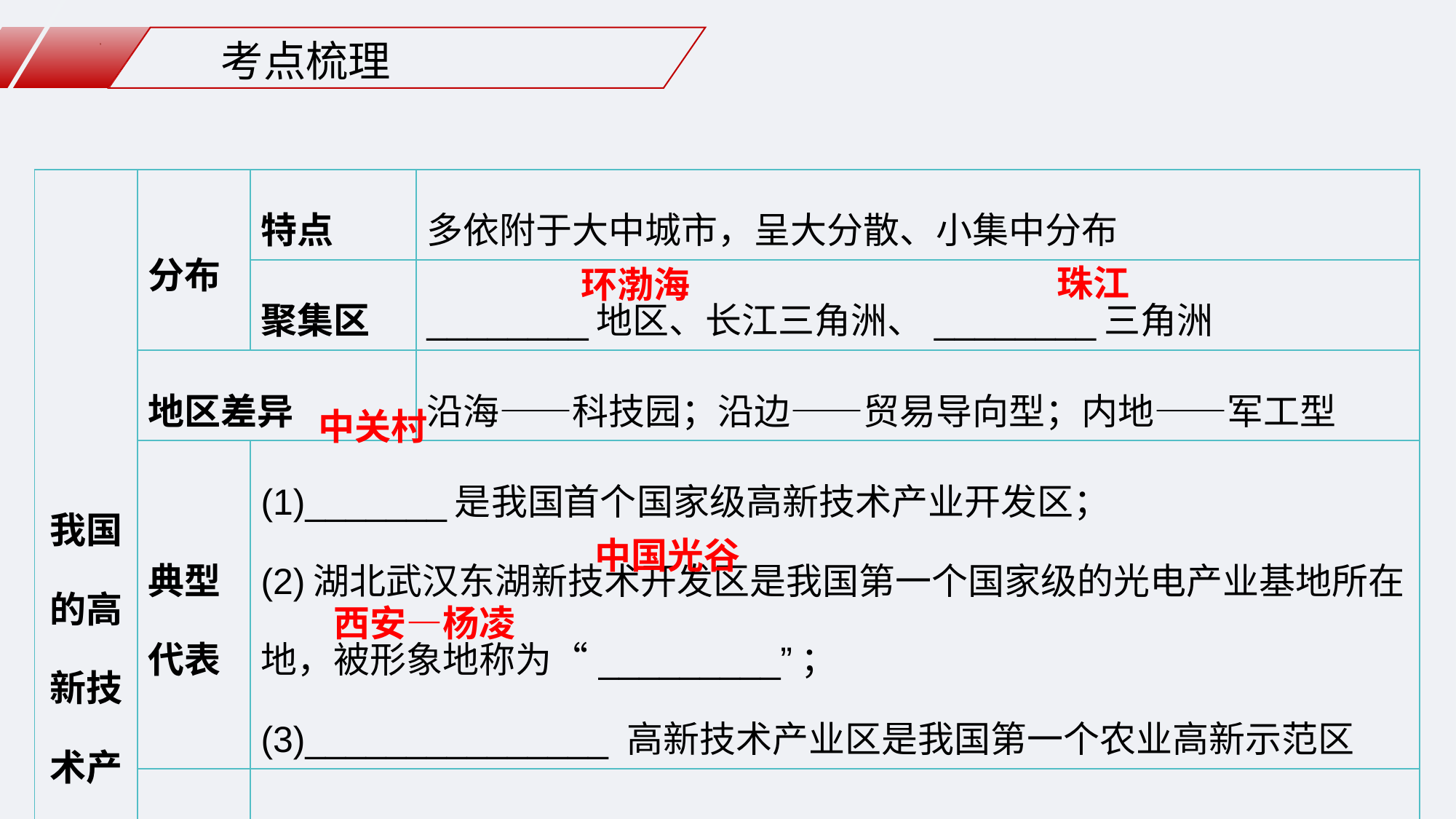

考点梳理

| 我国的高新技术产业 | 分布 | 特点 | 多依附于大中城市，呈大分散、小集中分布 |
| --- | --- | --- | --- |
|  |  | 聚集区 | \_\_\_\_\_\_\_\_地区、长江三角洲、\_\_\_\_\_\_\_\_三角洲 |
|  | 地区差异 |  | 沿海——科技园；沿边——贸易导向型；内地——军工型 |
|  | 典型代表 | (1)\_\_\_\_\_\_\_是我国首个国家级高新技术产业开发区； (2)湖北武汉东湖新技术开发区是我国第一个国家级的光电产业基地所在地，被形象地称为“\_\_\_\_\_\_\_\_\_”； (3)\_\_\_\_\_\_\_\_\_\_\_\_\_\_\_ 高新技术产业区是我国第一个农业高新示范区 |  |
|  | 作用 | 高新技术产业是经济增长的先导产业，是构成国际竞争力的重要组成部分和关键因素，在社会经济发展中起着重要的作用 |  |
珠江
环渤海
中关村
中国光谷
西安—杨凌